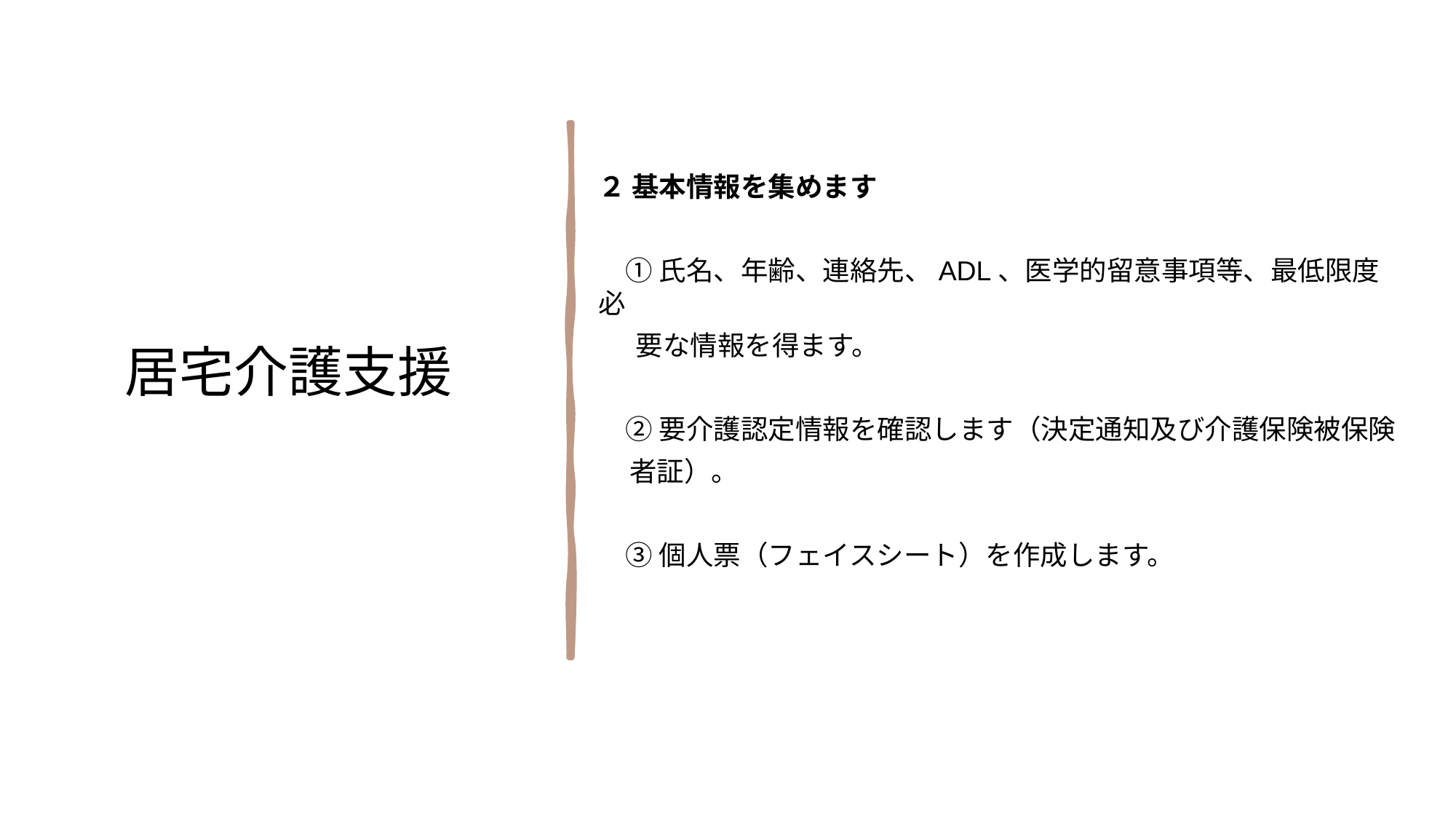

２ 基本情報を集めます

　① 氏名、年齢、連絡先、ADL、医学的留意事項等、最低限度必
     要な情報を得ます。

　② 要介護認定情報を確認します（決定通知及び介護保険被保険
    者証）。

　③ 個人票（フェイスシート）を作成します。

居宅介護支援